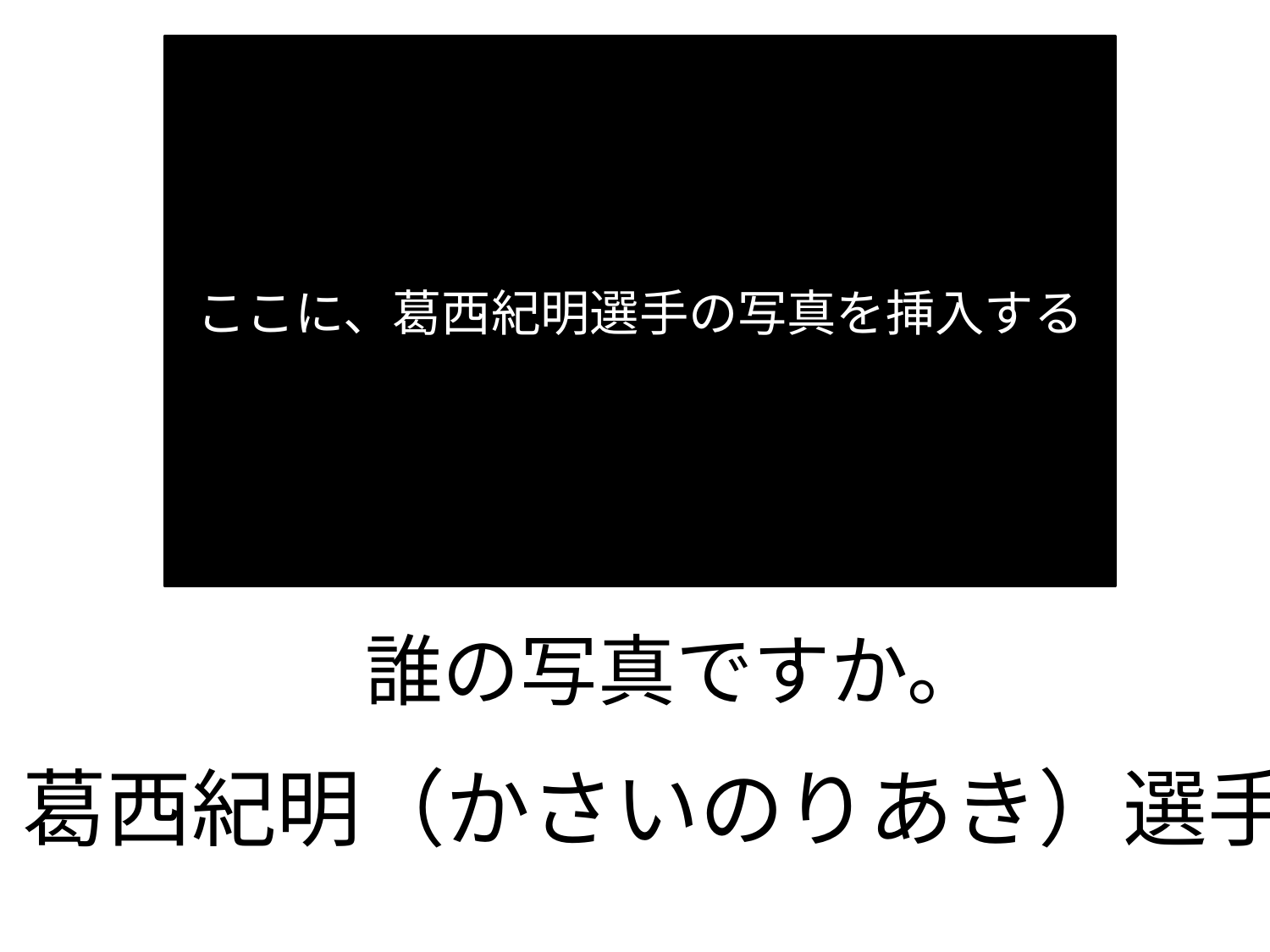

ここに、葛西紀明選手の写真を挿入する
誰の写真ですか。
葛西紀明（かさいのりあき）選手